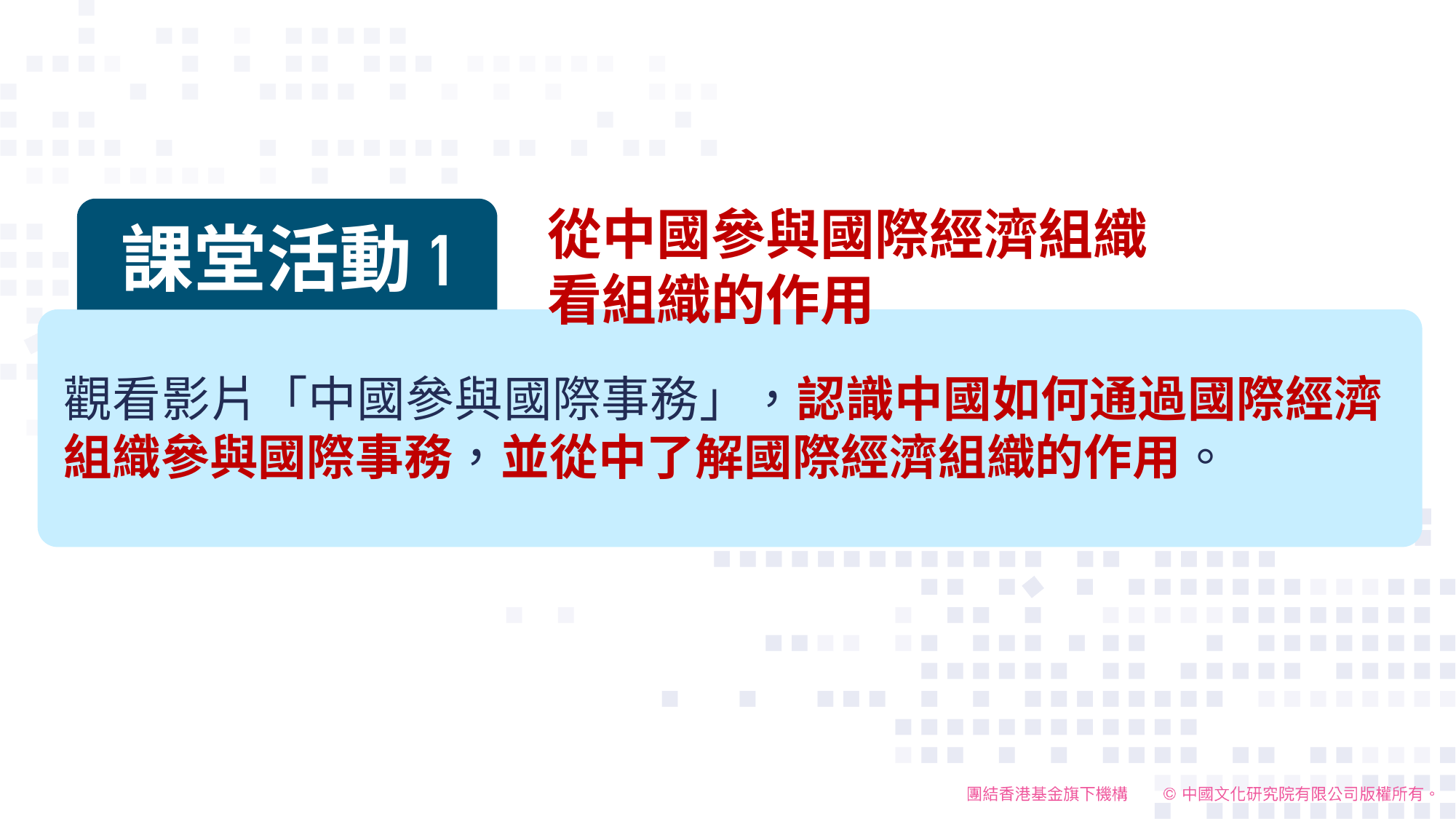

# 從中國參與國際經濟組織 看組織的作用
課堂活動1

觀看影片「中國參與國際事務」，認識中國如何通過國際經濟組織參與國際事務，並從中了解國際經濟組織的作用。